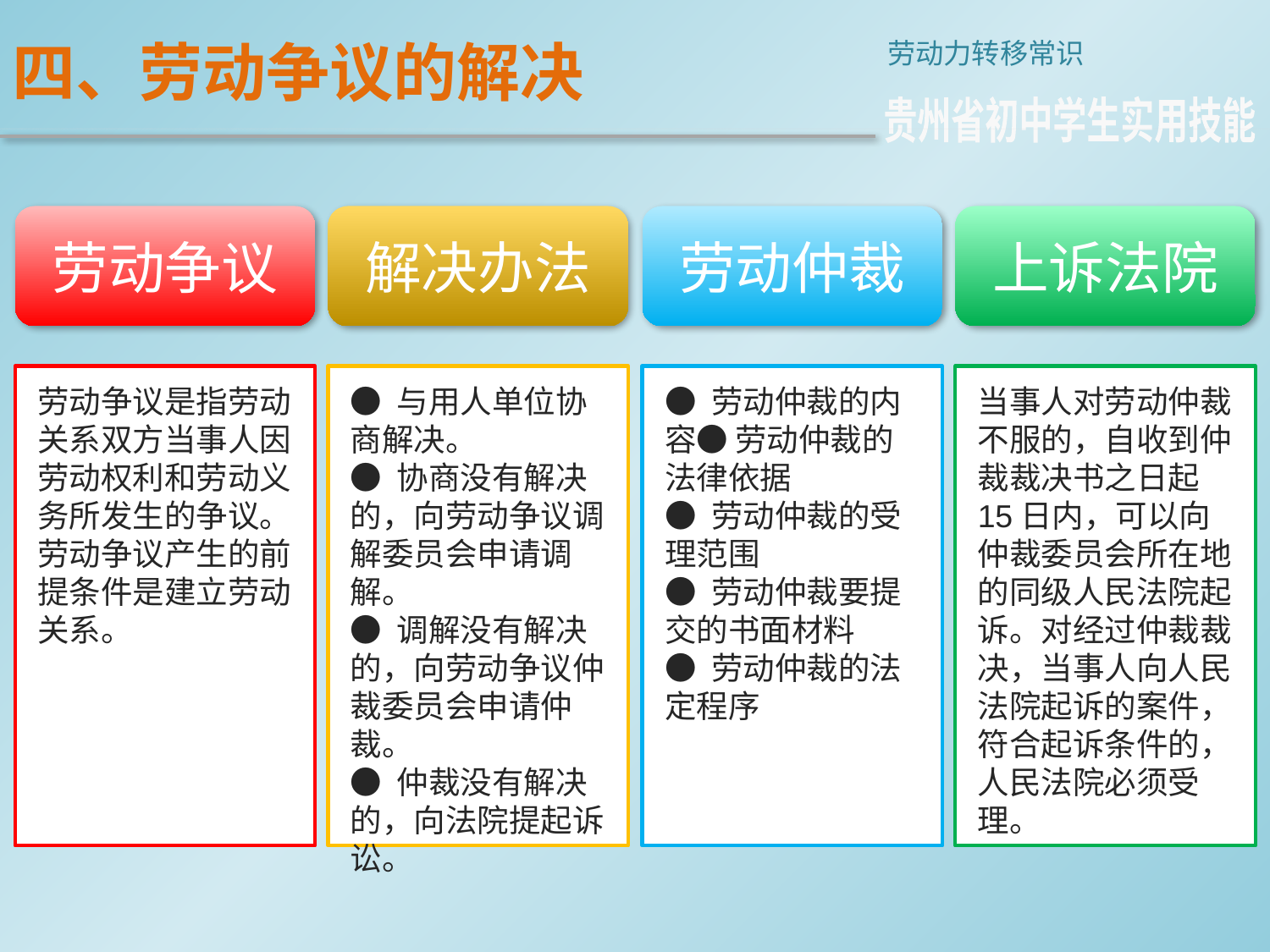

四、劳动争议的解决
劳动力转移常识
贵州省初中学生实用技能

劳动争议
解决办法
劳动仲裁
上诉法院

劳动争议是指劳动关系双方当事人因劳动权利和劳动义务所发生的争议。
劳动争议产生的前提条件是建立劳动关系。

● 与用人单位协商解决。
● 协商没有解决的，向劳动争议调解委员会申请调解。
● 调解没有解决的，向劳动争议仲裁委员会申请仲裁。
● 仲裁没有解决的，向法院提起诉讼。

● 劳动仲裁的内容● 劳动仲裁的法律依据
● 劳动仲裁的受理范围
● 劳动仲裁要提交的书面材料
● 劳动仲裁的法定程序

当事人对劳动仲裁不服的，自收到仲裁裁决书之日起15日内，可以向仲裁委员会所在地的同级人民法院起诉。对经过仲裁裁决，当事人向人民法院起诉的案件，符合起诉条件的，人民法院必须受理。